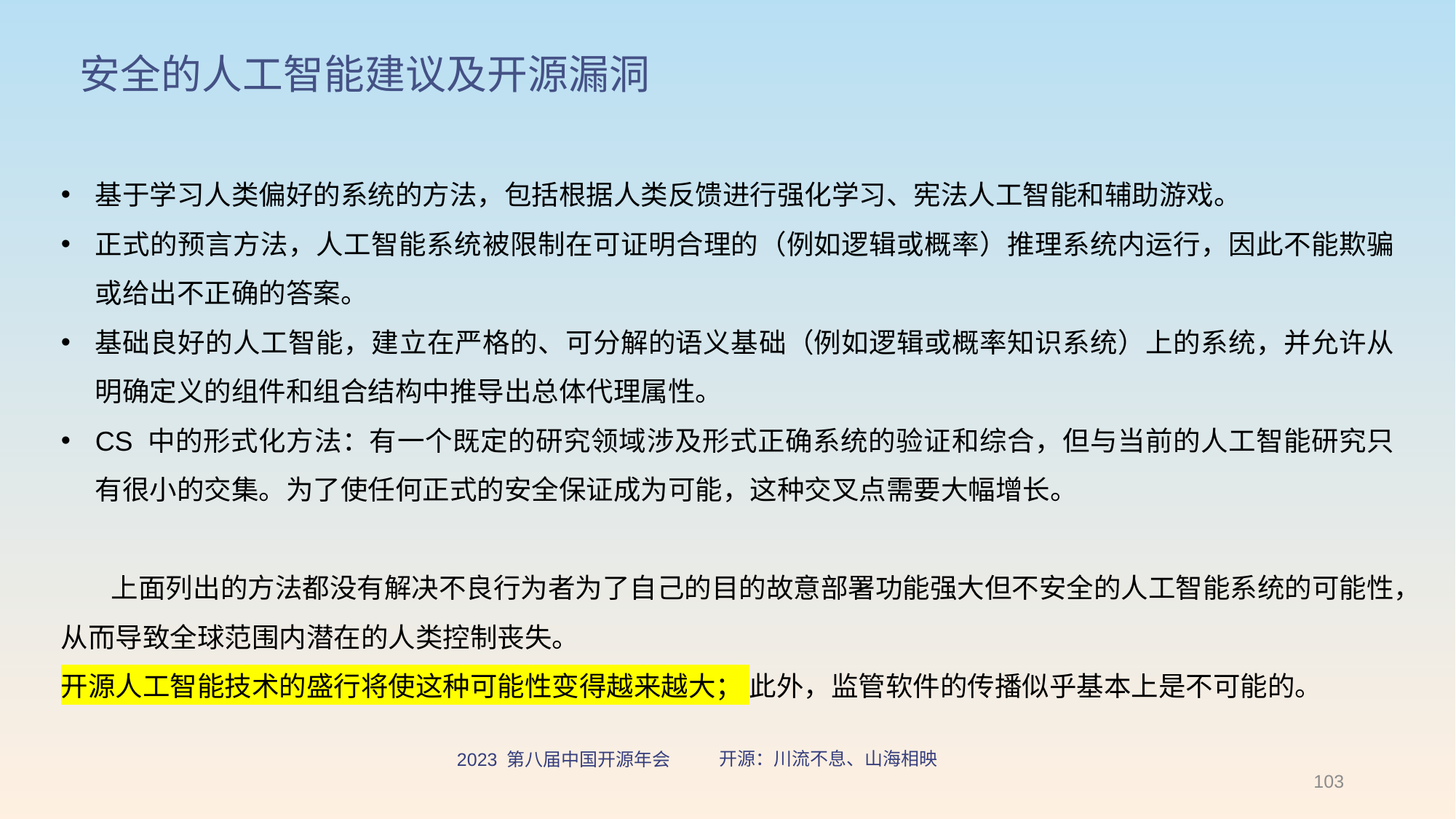

# 安全的人工智能建议及开源漏洞
基于学习人类偏好的系统的方法，包括根据人类反馈进行强化学习、宪法人工智能和辅助游戏。
正式的预言方法，人工智能系统被限制在可证明合理的（例如逻辑或概率）推理系统内运行，因此不能欺骗或给出不正确的答案。
基础良好的人工智能，建立在严格的、可分解的语义基础（例如逻辑或概率知识系统）上的系统，并允许从明确定义的组件和组合结构中推导出总体代理属性。
CS 中的形式化方法：有一个既定的研究领域涉及形式正确系统的验证和综合，但与当前的人工智能研究只有很小的交集。为了使任何正式的安全保证成为可能，这种交叉点需要大幅增长。

       上面列出的方法都没有解决不良行为者为了自己的目的故意部署功能强大但不安全的人工智能系统的可能性，从而导致全球范围内潜在的人类控制丧失。
开源人工智能技术的盛行将使这种可能性变得越来越大； 此外，监管软件的传播似乎基本上是不可能的。
103